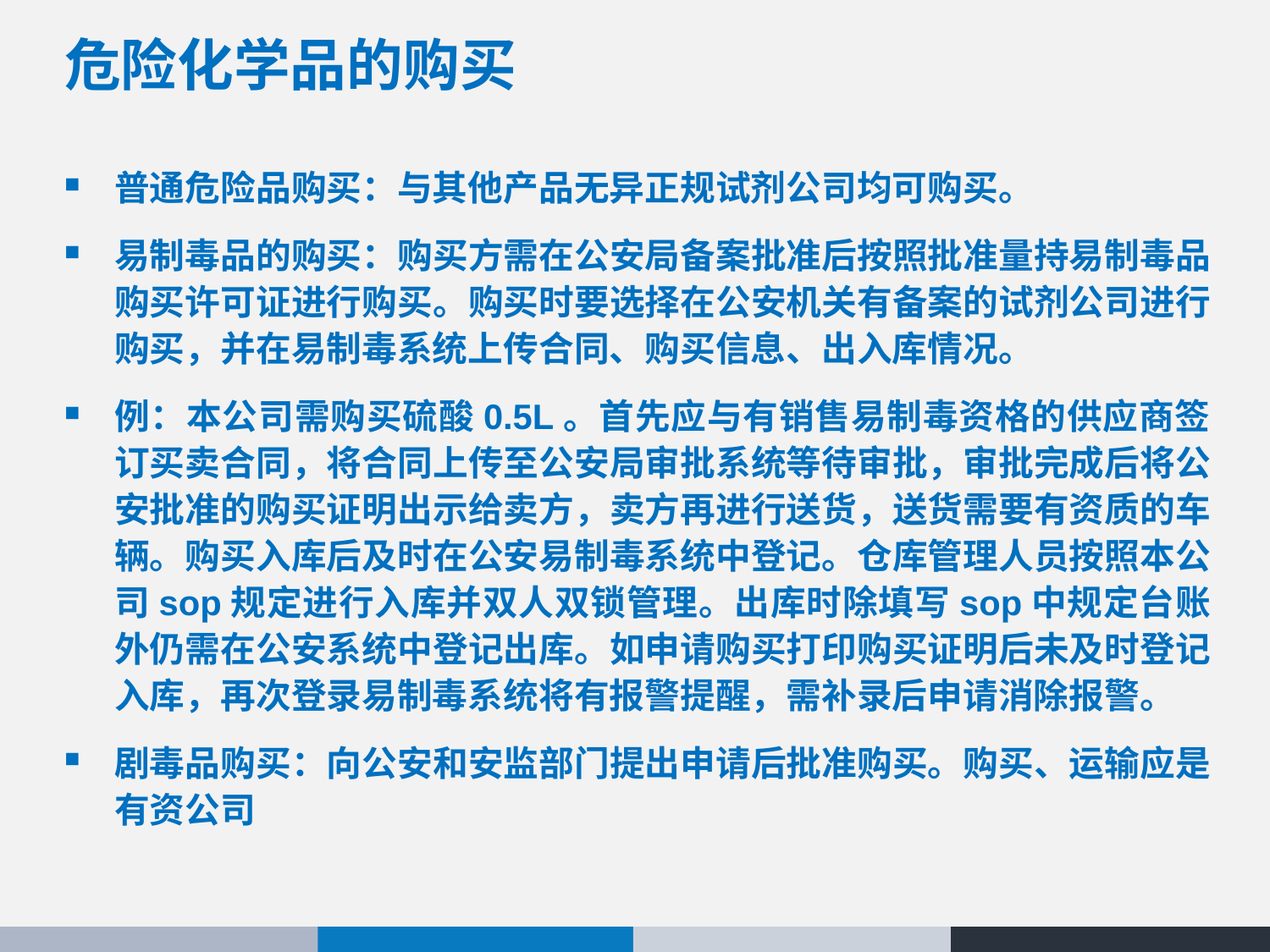

# 危险化学品的购买
普通危险品购买：与其他产品无异正规试剂公司均可购买。
易制毒品的购买：购买方需在公安局备案批准后按照批准量持易制毒品购买许可证进行购买。购买时要选择在公安机关有备案的试剂公司进行购买，并在易制毒系统上传合同、购买信息、出入库情况。
例：本公司需购买硫酸0.5L。首先应与有销售易制毒资格的供应商签订买卖合同，将合同上传至公安局审批系统等待审批，审批完成后将公安批准的购买证明出示给卖方，卖方再进行送货，送货需要有资质的车辆。购买入库后及时在公安易制毒系统中登记。仓库管理人员按照本公司sop规定进行入库并双人双锁管理。出库时除填写sop中规定台账外仍需在公安系统中登记出库。如申请购买打印购买证明后未及时登记入库，再次登录易制毒系统将有报警提醒，需补录后申请消除报警。
剧毒品购买：向公安和安监部门提出申请后批准购买。购买、运输应是有资公司